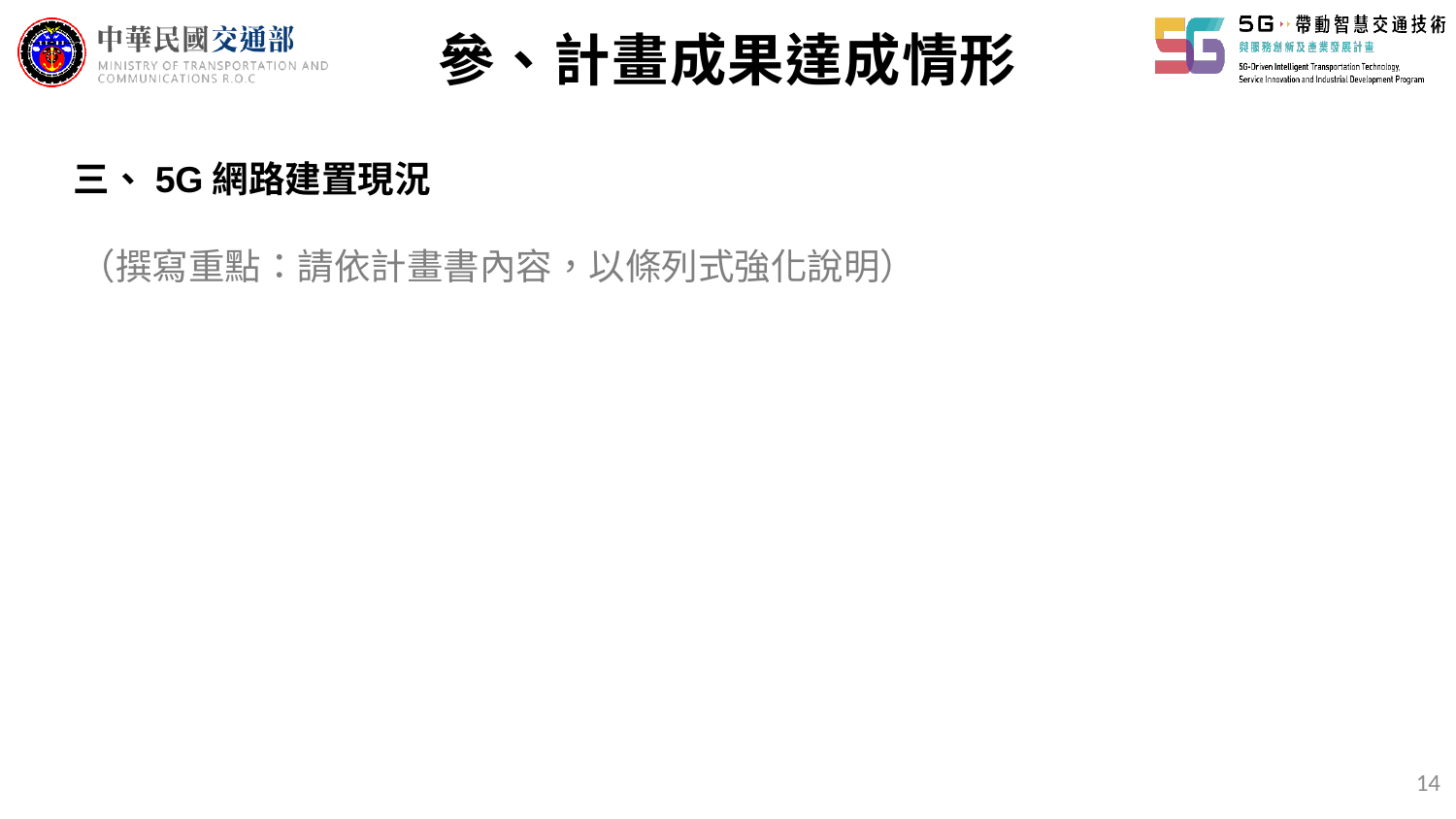

參、計畫成果達成情形
三、5G網路建置現況
（撰寫重點：請依計畫書內容，以條列式強化說明）
14